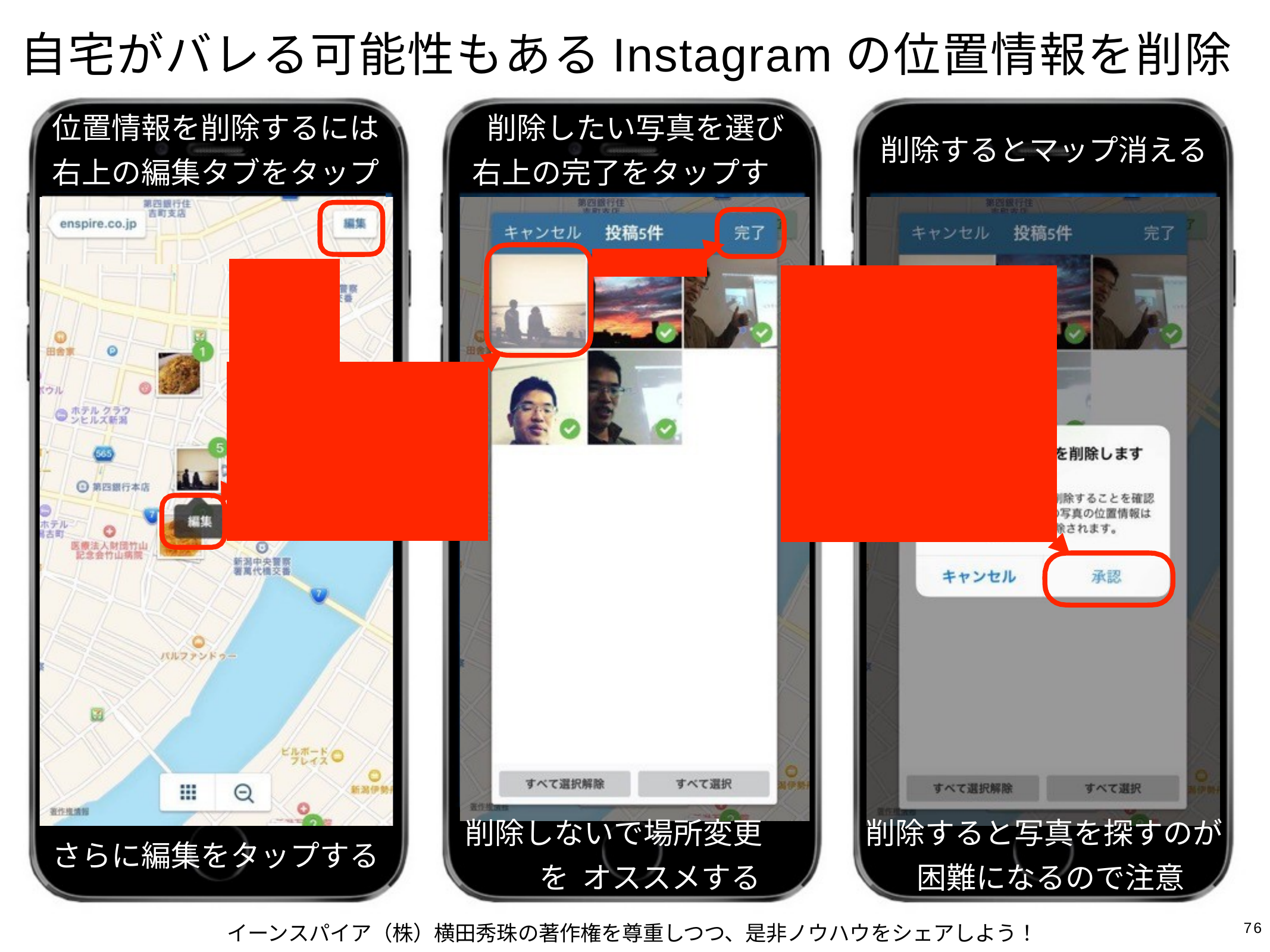

# 自宅がバレる可能性もあるInstagramの位置情報を削除

位置情報を削除するには		削除したい写真を選び  右	右上の完了をタップする
削除するとマップ消える
上の編集タブをタップ

削除しないで場所変更を  オススメする
削除すると写真を探すのが  困難になるので注意
さらに編集をタップする
76
イーンスパイア（株）横田秀珠の著作権を尊重しつつ、是非ノウハウをシェアしよう！